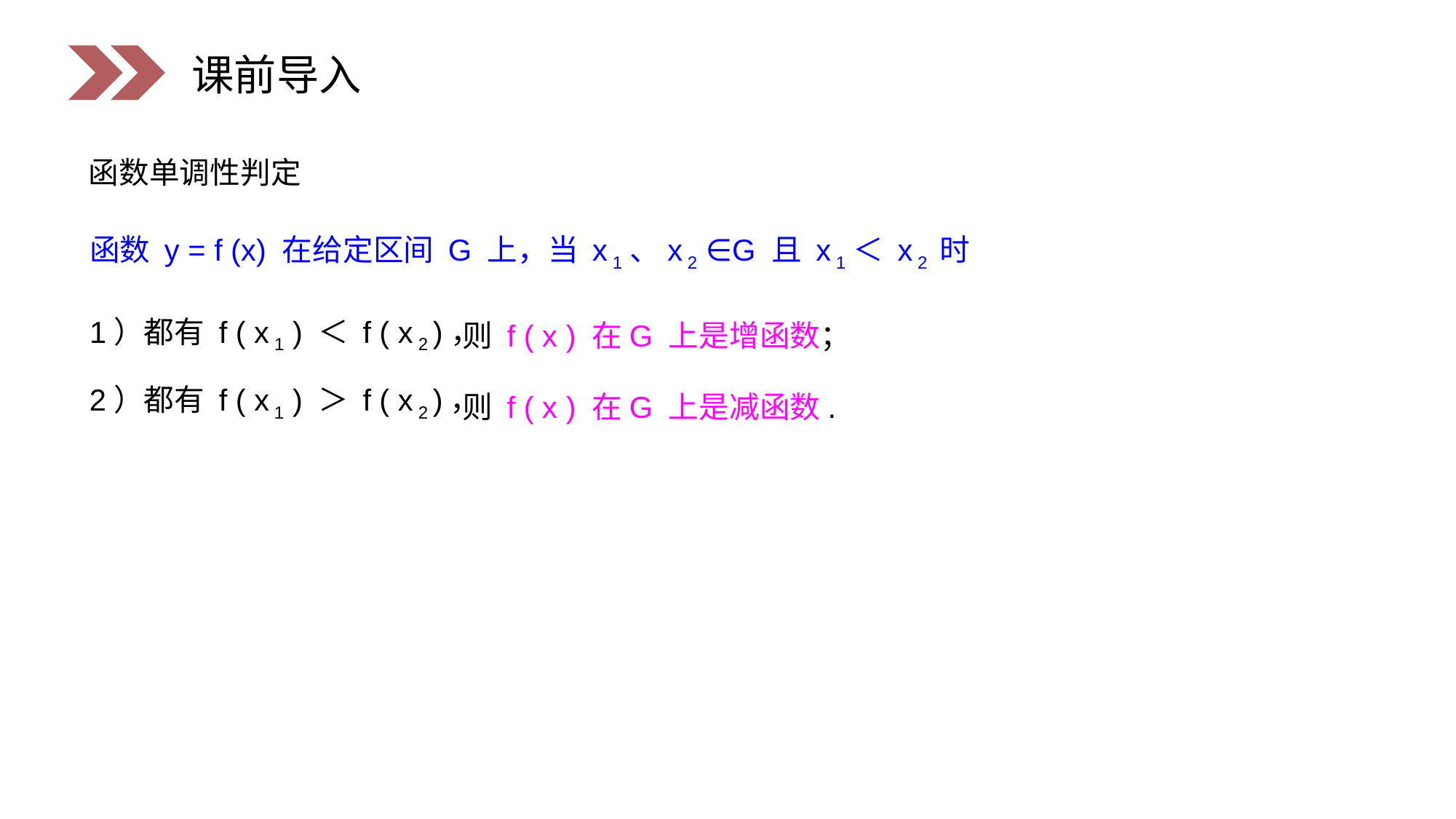

课前导入
函数单调性判定
函数 y = f (x) 在给定区间 G 上，当 x 1、x 2 ∈G 且 x 1＜ x 2 时

1）都有 f ( x 1 ) ＜ f ( x 2 )，
则 f ( x ) 在G 上是增函数；
2）都有 f ( x 1 ) ＞ f ( x 2 )，
则 f ( x ) 在G 上是减函数.